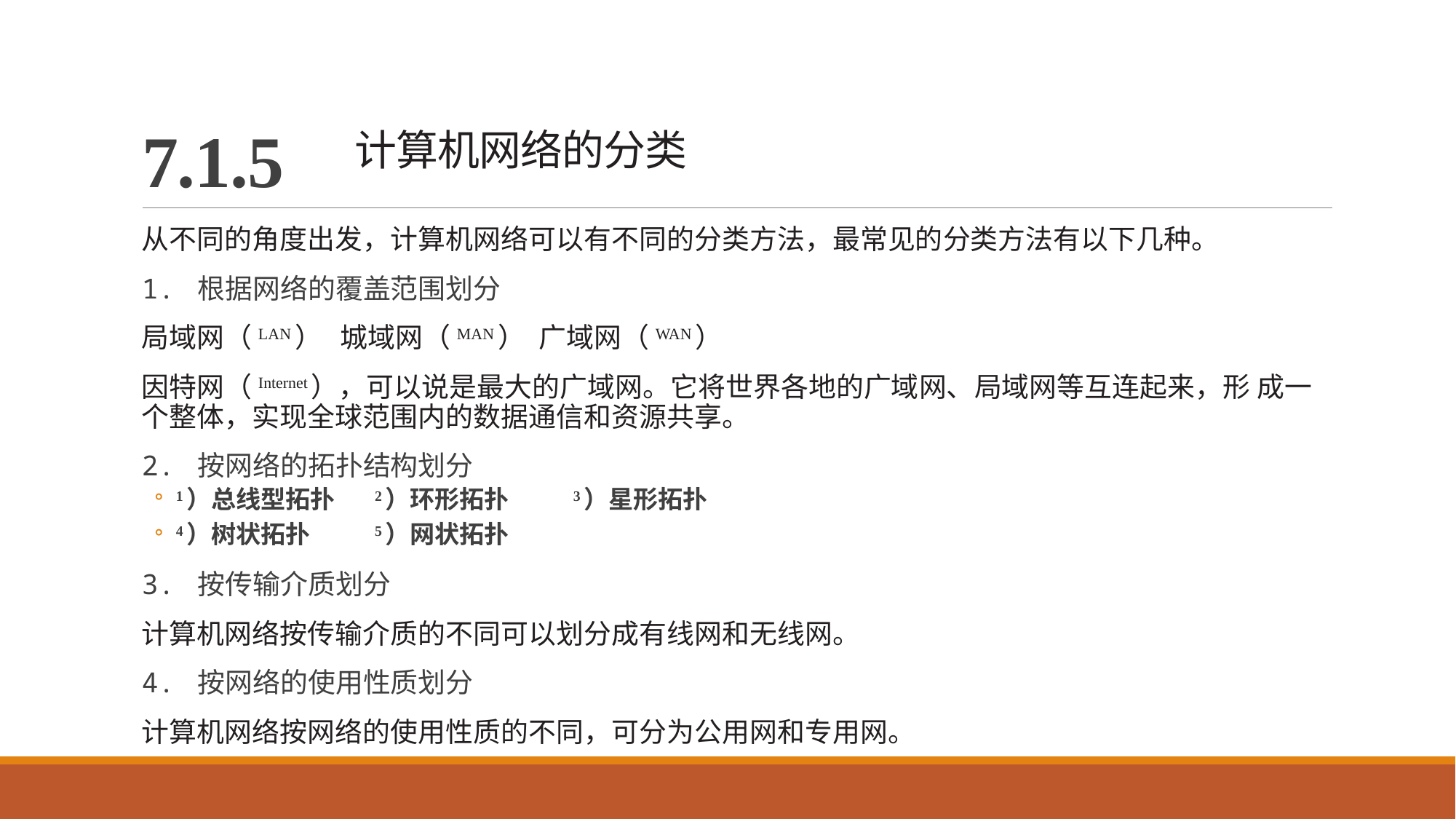

# 7.1.5   计算机网络的分类
从不同的角度出发，计算机网络可以有不同的分类方法，最常见的分类方法有以下几种。
1. 根据网络的覆盖范围划分
局域网（LAN）	城域网（MAN）	广域网（WAN）
因特网（Internet），可以说是最大的广域网。它将世界各地的广域网、局域网等互连起来，形 成一个整体，实现全球范围内的数据通信和资源共享。
2. 按网络的拓扑结构划分
1）总线型拓扑		2）环形拓扑	3）星形拓扑
4）树状拓扑		5）网状拓扑
3. 按传输介质划分
计算机网络按传输介质的不同可以划分成有线网和无线网。
4. 按网络的使用性质划分
计算机网络按网络的使用性质的不同，可分为公用网和专用网。